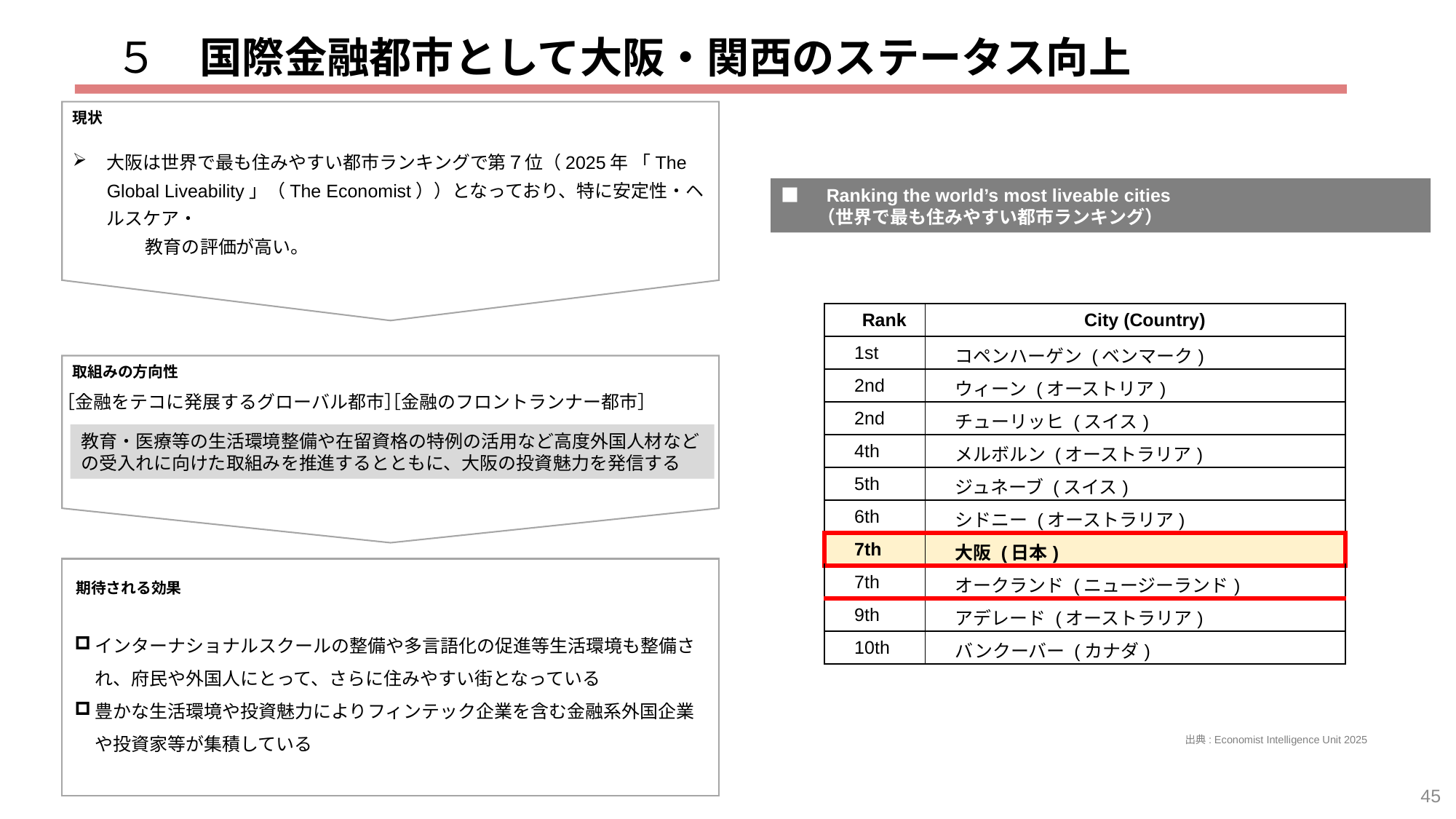

５　国際金融都市として大阪・関西のステータス向上
現状

大阪は世界で最も住みやすい都市ランキングで第７位（2025年 「The Global Liveability」（The Economist））となっており、特に安定性・ヘルスケア・
　　　　教育の評価が高い。
■　Ranking the world’s most liveable cities
　　（世界で最も住みやすい都市ランキング）
| Rank | City (Country) |
| --- | --- |
| 1st | コペンハーゲン (ベンマーク) |
| 2nd | ウィーン (オーストリア) |
| 2nd | チューリッヒ (スイス) |
| 4th | メルボルン (オーストラリア) |
| 5th | ジュネーブ (スイス) |
| 6th | シドニー (オーストラリア) |
| 7th | 大阪 (日本) |
| 7th | オークランド (ニュージーランド) |
| 9th | アデレード (オーストラリア) |
| 10th | バンクーバー (カナダ) |
取組みの方向性
［金融をテコに発展するグローバル都市］
［金融のフロントランナー都市］
教育・医療等の生活環境整備や在留資格の特例の活用など高度外国人材などの受入れに向けた取組みを推進するとともに、大阪の投資魅力を発信する

期待される効果
インターナショナルスクールの整備や多言語化の促進等生活環境も整備され、府民や外国人にとって、さらに住みやすい街となっている
豊かな生活環境や投資魅力によりフィンテック企業を含む金融系外国企業や投資家等が集積している
出典: Economist Intelligence Unit 2025
45